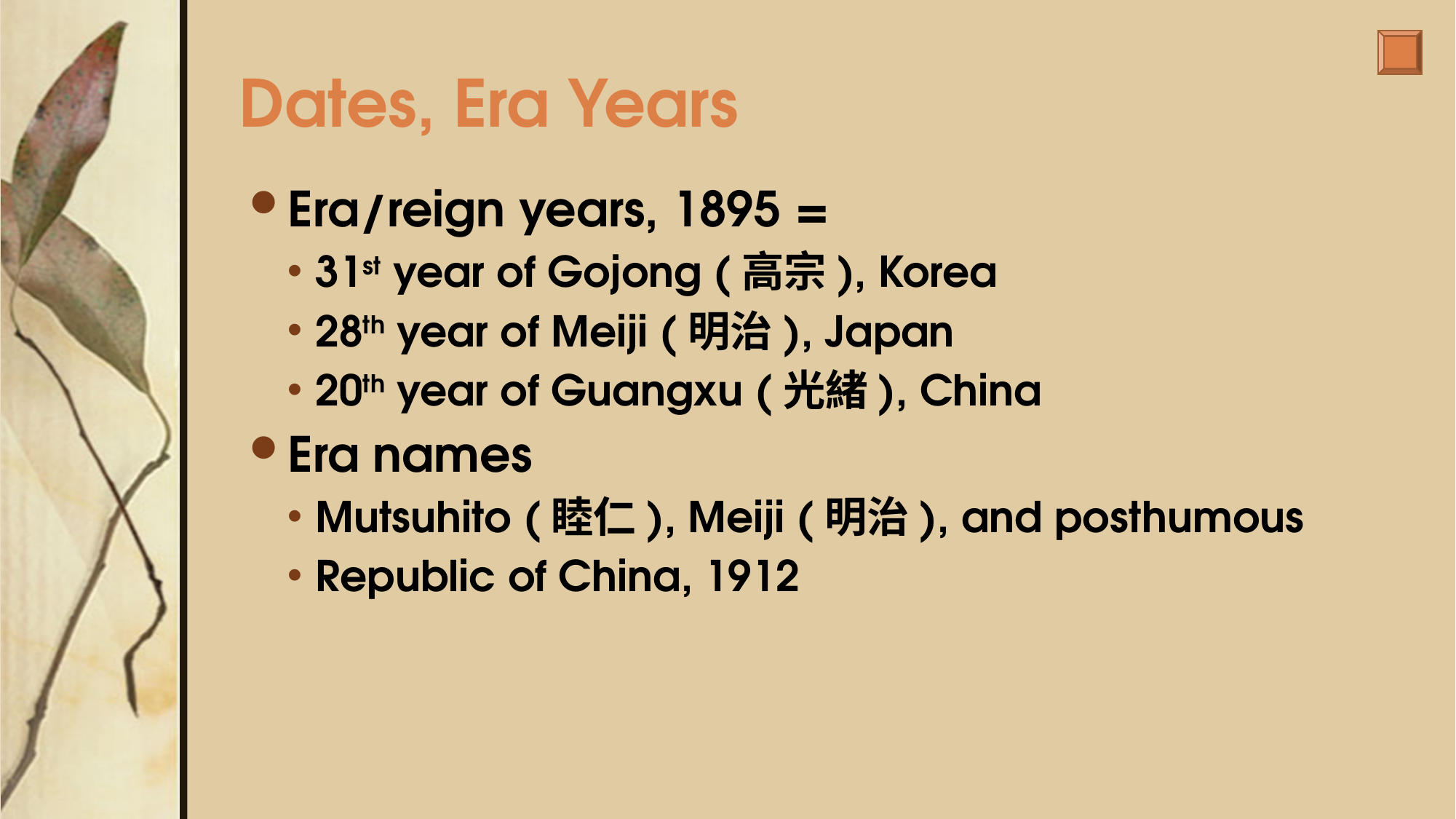

# Dates, Era Years
Era/reign years, 1895 =
31st year of Gojong (高宗), Korea
28th year of Meiji (明治), Japan
20th year of Guangxu (光緒), China
Era names
Mutsuhito (睦仁), Meiji (明治), and posthumous
Republic of China, 1912